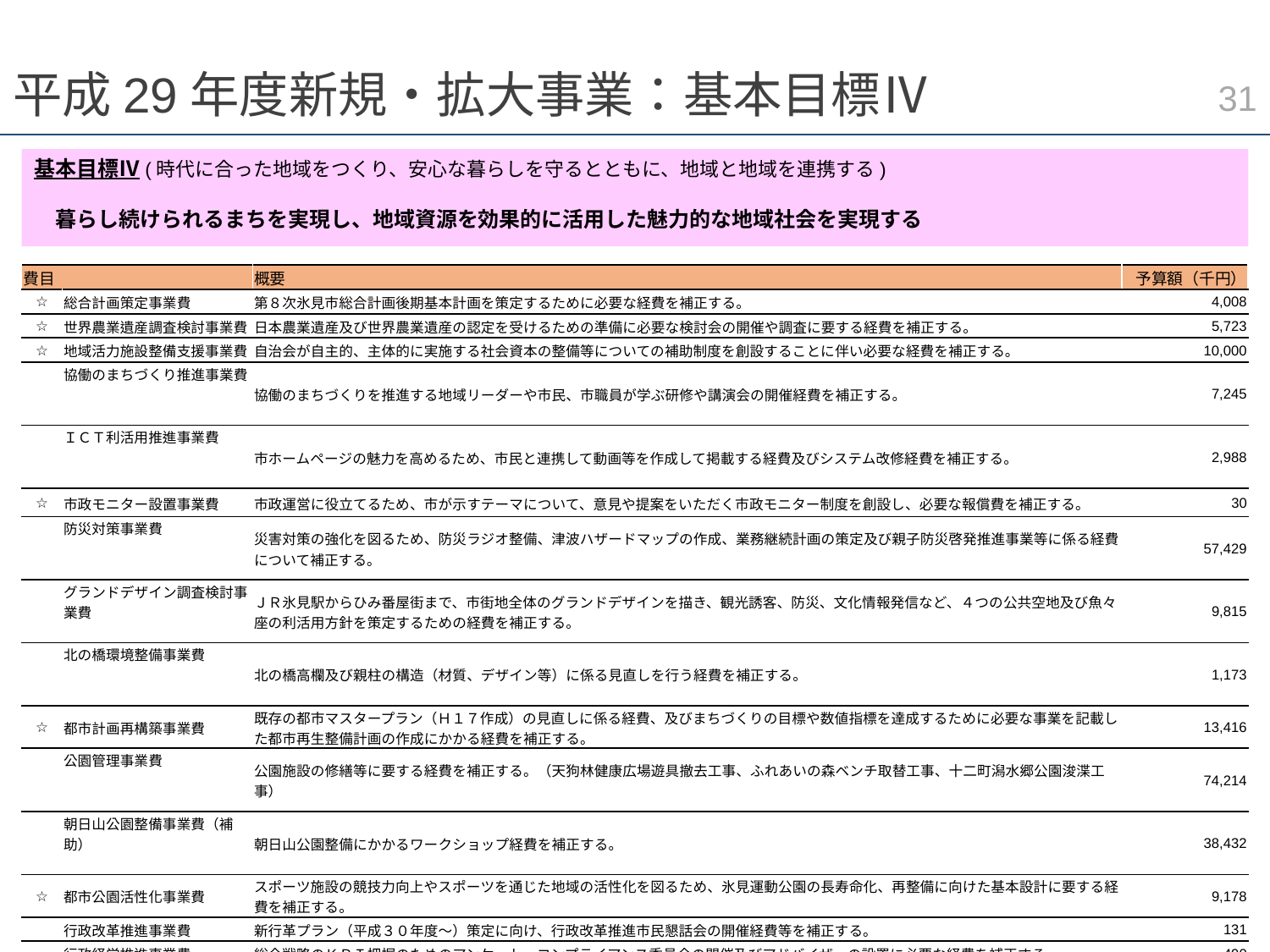

31
# 平成29年度新規・拡大事業：基本目標Ⅳ
基本目標Ⅳ(時代に合った地域をつくり、安心な暮らしを守るとともに、地域と地域を連携する)

　暮らし続けられるまちを実現し、地域資源を効果的に活用した魅力的な地域社会を実現する
| 費目 |  | 概要 | 予算額（千円） |
| --- | --- | --- | --- |
| ☆ | 総合計画策定事業費 | 第８次氷見市総合計画後期基本計画を策定するために必要な経費を補正する。 | 4,008 |
| ☆ | 世界農業遺産調査検討事業費 | 日本農業遺産及び世界農業遺産の認定を受けるための準備に必要な検討会の開催や調査に要する経費を補正する。 | 5,723 |
| ☆ | 地域活力施設整備支援事業費 | 自治会が自主的、主体的に実施する社会資本の整備等についての補助制度を創設することに伴い必要な経費を補正する。 | 10,000 |
|  | 協働のまちづくり推進事業費 | 協働のまちづくりを推進する地域リーダーや市民、市職員が学ぶ研修や講演会の開催経費を補正する。 | 7,245 |
|  | ＩＣＴ利活用推進事業費 | 市ホームページの魅力を高めるため、市民と連携して動画等を作成して掲載する経費及びシステム改修経費を補正する。 | 2,988 |
| ☆ | 市政モニター設置事業費 | 市政運営に役立てるため、市が示すテーマについて、意見や提案をいただく市政モニター制度を創設し、必要な報償費を補正する。 | 30 |
|  | 防災対策事業費 | 災害対策の強化を図るため、防災ラジオ整備、津波ハザードマップの作成、業務継続計画の策定及び親子防災啓発推進事業等に係る経費について補正する。 | 57,429 |
|  | グランドデザイン調査検討事業費 | ＪＲ氷見駅からひみ番屋街まで、市街地全体のグランドデザインを描き、観光誘客、防災、文化情報発信など、４つの公共空地及び魚々座の利活用方針を策定するための経費を補正する。 | 9,815 |
|  | 北の橋環境整備事業費 | 北の橋高欄及び親柱の構造（材質、デザイン等）に係る見直しを行う経費を補正する。 | 1,173 |
| ☆ | 都市計画再構築事業費 | 既存の都市マスタープラン（Ｈ１７作成）の見直しに係る経費、及びまちづくりの目標や数値指標を達成するために必要な事業を記載した都市再生整備計画の作成にかかる経費を補正する。 | 13,416 |
|  | 公園管理事業費 | 公園施設の修繕等に要する経費を補正する。（天狗林健康広場遊具撤去工事、ふれあいの森ベンチ取替工事、十二町潟水郷公園浚渫工事） | 74,214 |
|  | 朝日山公園整備事業費（補助） | 朝日山公園整備にかかるワークショップ経費を補正する。 | 38,432 |
| ☆ | 都市公園活性化事業費 | スポーツ施設の競技力向上やスポーツを通じた地域の活性化を図るため、氷見運動公園の長寿命化、再整備に向けた基本設計に要する経費を補正する。 | 9,178 |
|  | 行政改革推進事業費 | 新行革プラン（平成３０年度～）策定に向け、行政改革推進市民懇話会の開催経費等を補正する。 | 131 |
|  | 行政経営推進事業費 | 総合戦略のＫＰＩ把握のためのアンケート、コンプライアンス委員会の開催及びアドバイザーの設置に必要な経費を補正する。 | 490 |
|  | 生活困窮者自立支援事業費 | 直ちに一般就労が困難な生活困窮者に対して、生活習慣確立のための指導や地域活動への参加等、就労に向けた日常・社会的自立のための訓練の場を提供する業務に要する経費を補正する。 | 24,826 |
|  | 地域セーフティネット活性化事業費 | 国において、「我が事・丸ごと」の地域づくり推進事業が新たに設けられたことへの対応及び当初予算計上済事業が国庫補助事業として採択される見込みとなったことに伴い補正する。 | 16,004 |
|  | 地域密着型介護基盤整備事業費補助金 | 第６期介護保険事業計画に基づく介護施設等の整備助成金を補正する。 | 131,258 |
|  | コンビニ交付サービス事業費 | マイナンバーカードの普及・推進を図るとともに、来庁者の利便性を向上するため、氷見市役所にマルチコピー機を設置するための経費を補正する。 | 17,357 |
|  | 未病対策事業費 | 「病気ではないが健康でもない」という「未病」の状態から「健康」に近づけるという考え方を啓発し、青壮年からの健康づくりの意識の向上と取り組む人の増加により健康寿命の延伸を図るため、「氷見市未病対策実践プログラム」の策定等に要する経費を補正する。 | 2,560 |
|  | 廃校施設利活用事業費 | 学校統合により廃校となった施設の修繕費等を補正する。（旧朝日丘小、旧加納小、八代公民館、旧仏生寺小） | 27,292 |